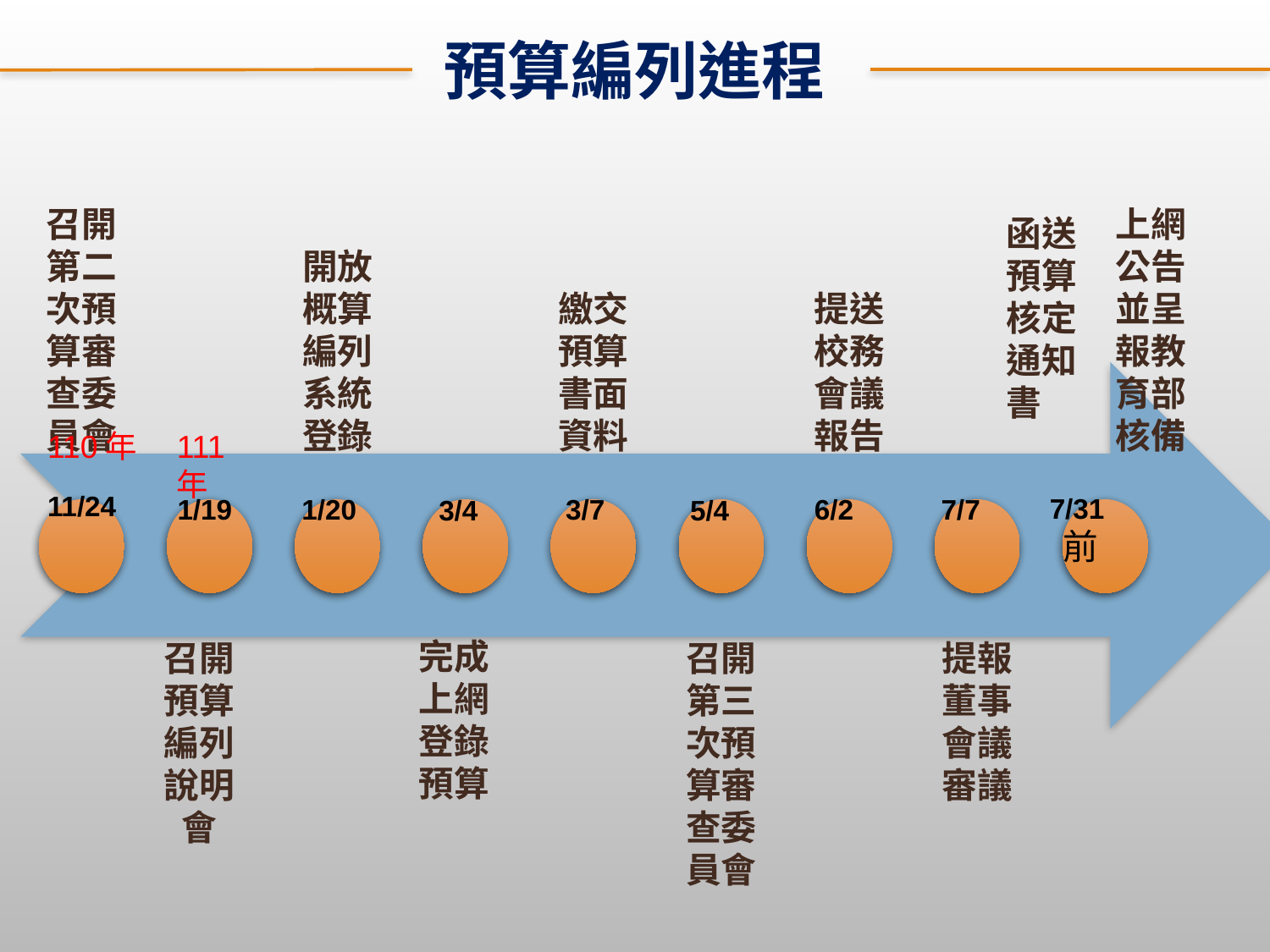

預算編列進程
召開第二次預算審查委員會
召開預算編列說明會
開放概算編列系統登錄
完成上網登錄預算
繳交預算書面資料
召開第三次預算審查委員會
提送校務會議報告
提報董事會議審議
上網公告並呈報教育部核備
7/31前
1/19
1/20
3/7
6/2
7/7
5/4
3/4
11/24
函送預算核定通知書
110年
111年